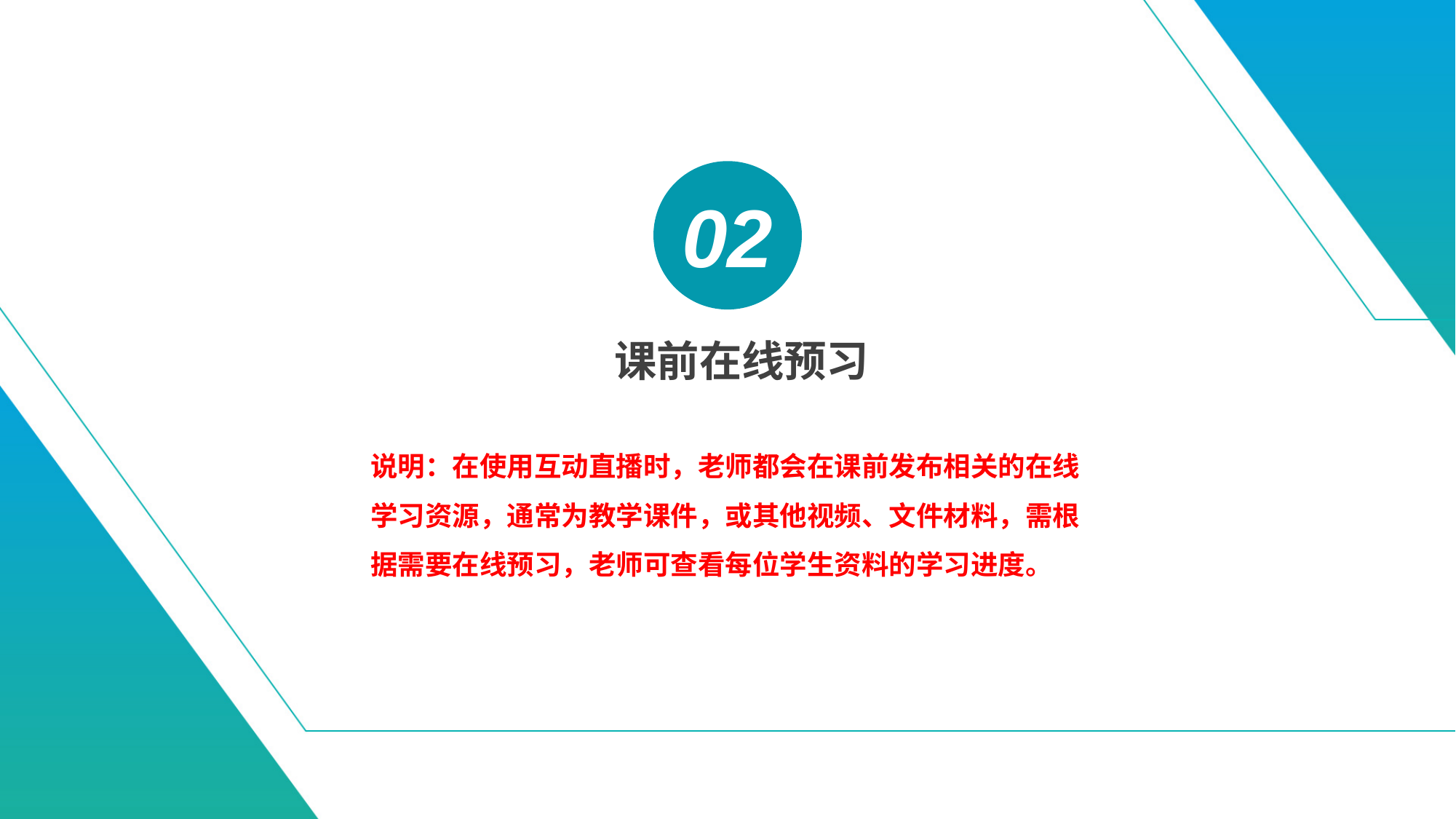

02
课前在线预习
说明：在使用互动直播时，老师都会在课前发布相关的在线学习资源，通常为教学课件，或其他视频、文件材料，需根据需要在线预习，老师可查看每位学生资料的学习进度。